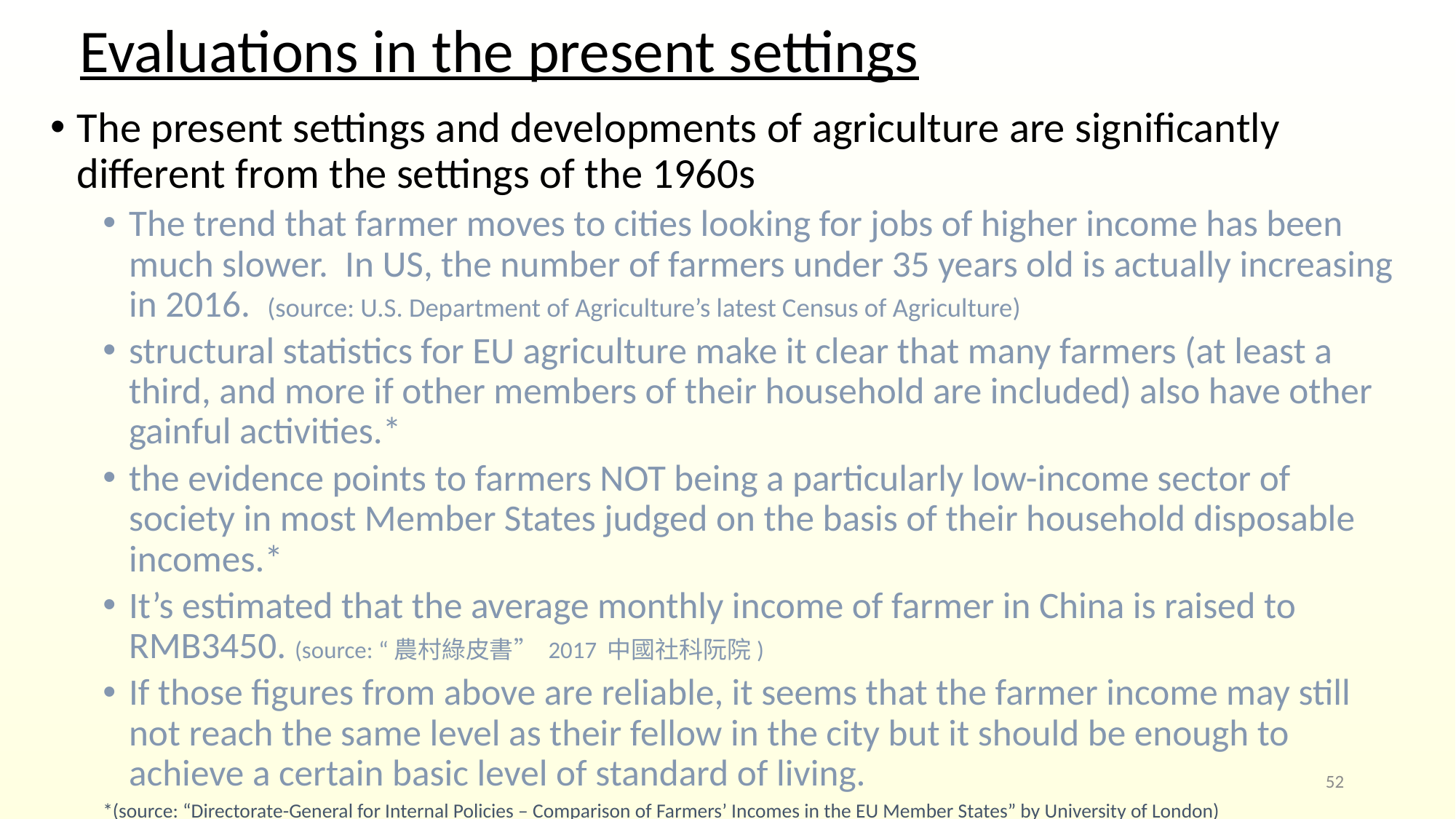

# Evaluations in the present settings
The present settings and developments of agriculture are significantly different from the settings of the 1960s
The trend that farmer moves to cities looking for jobs of higher income has been much slower.  In US, the number of farmers under 35 years old is actually increasing in 2016.  (source: U.S. Department of Agriculture’s latest Census of Agriculture)
structural statistics for EU agriculture make it clear that many farmers (at least a third, and more if other members of their household are included) also have other gainful activities.*
the evidence points to farmers NOT being a particularly low-income sector of society in most Member States judged on the basis of their household disposable incomes.*
It’s estimated that the average monthly income of farmer in China is raised to RMB3450. (source: “農村綠皮書” 2017 中國社科阮院)
If those figures from above are reliable, it seems that the farmer income may still not reach the same level as their fellow in the city but it should be enough to achieve a certain basic level of standard of living.
*(source: “Directorate-General for Internal Policies – Comparison of Farmers’ Incomes in the EU Member States” by University of London)

52